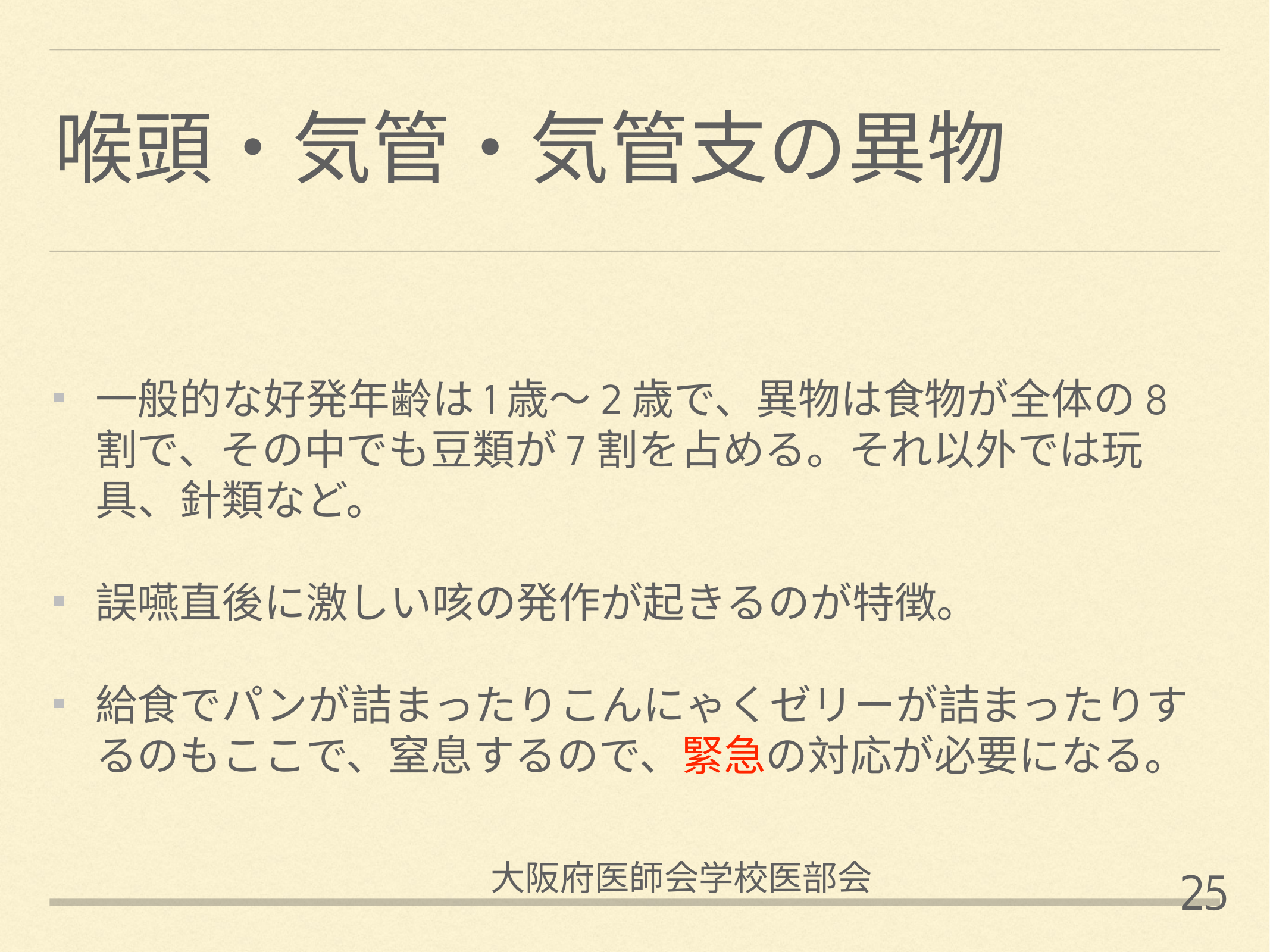

# 喉頭・気管・気管支の異物
一般的な好発年齢は1歳〜2歳で、異物は食物が全体の8割で、その中でも豆類が7割を占める。それ以外では玩具、針類など。
誤嚥直後に激しい咳の発作が起きるのが特徴。
給食でパンが詰まったりこんにゃくゼリーが詰まったりするのもここで、窒息するので、緊急の対応が必要になる。
大阪府医師会学校医部会
25